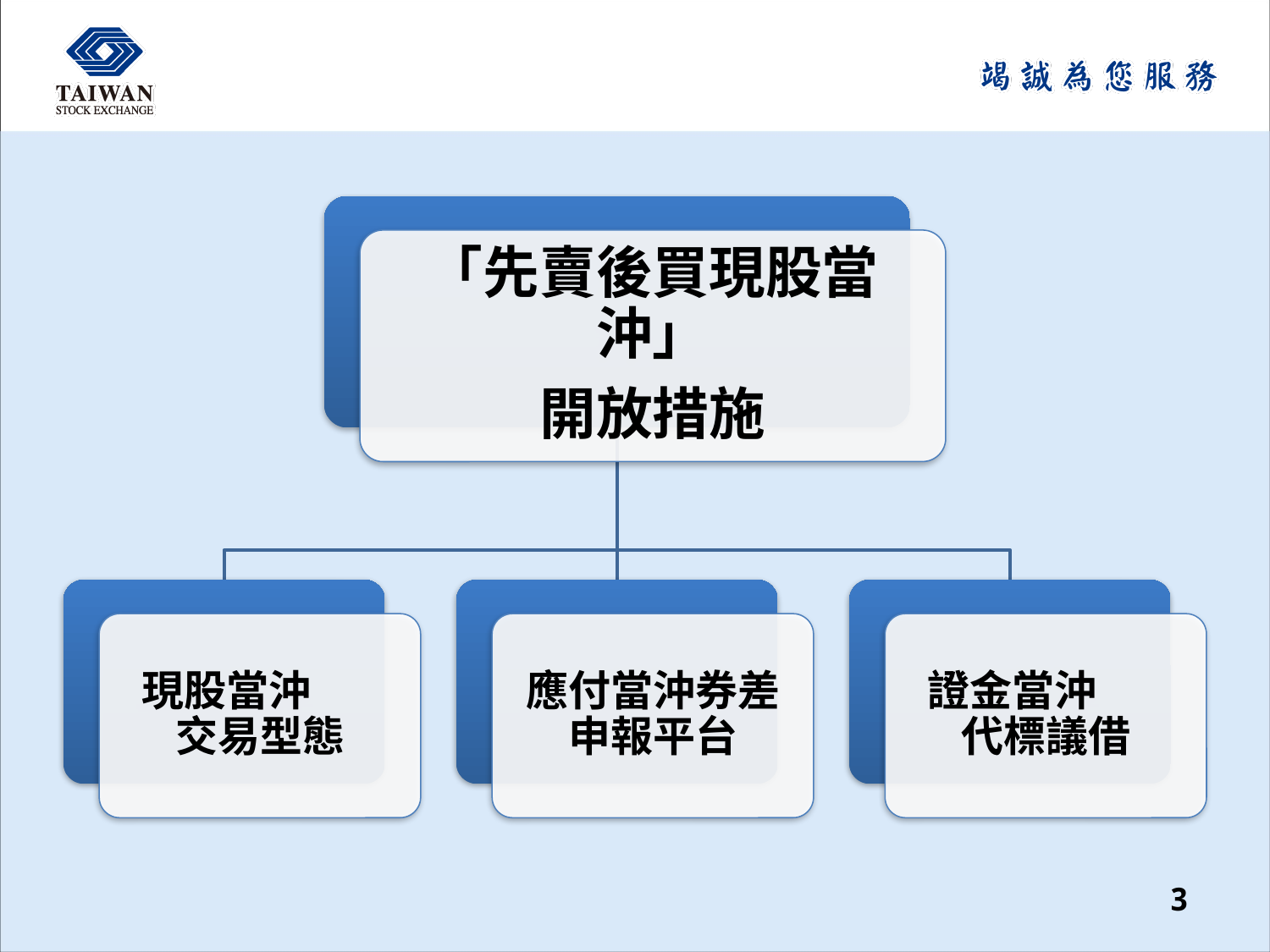

#
「先賣後買現股當沖」
開放措施
現股當沖        交易型態
應付當沖券差申報平台
證金當沖        代標議借
3